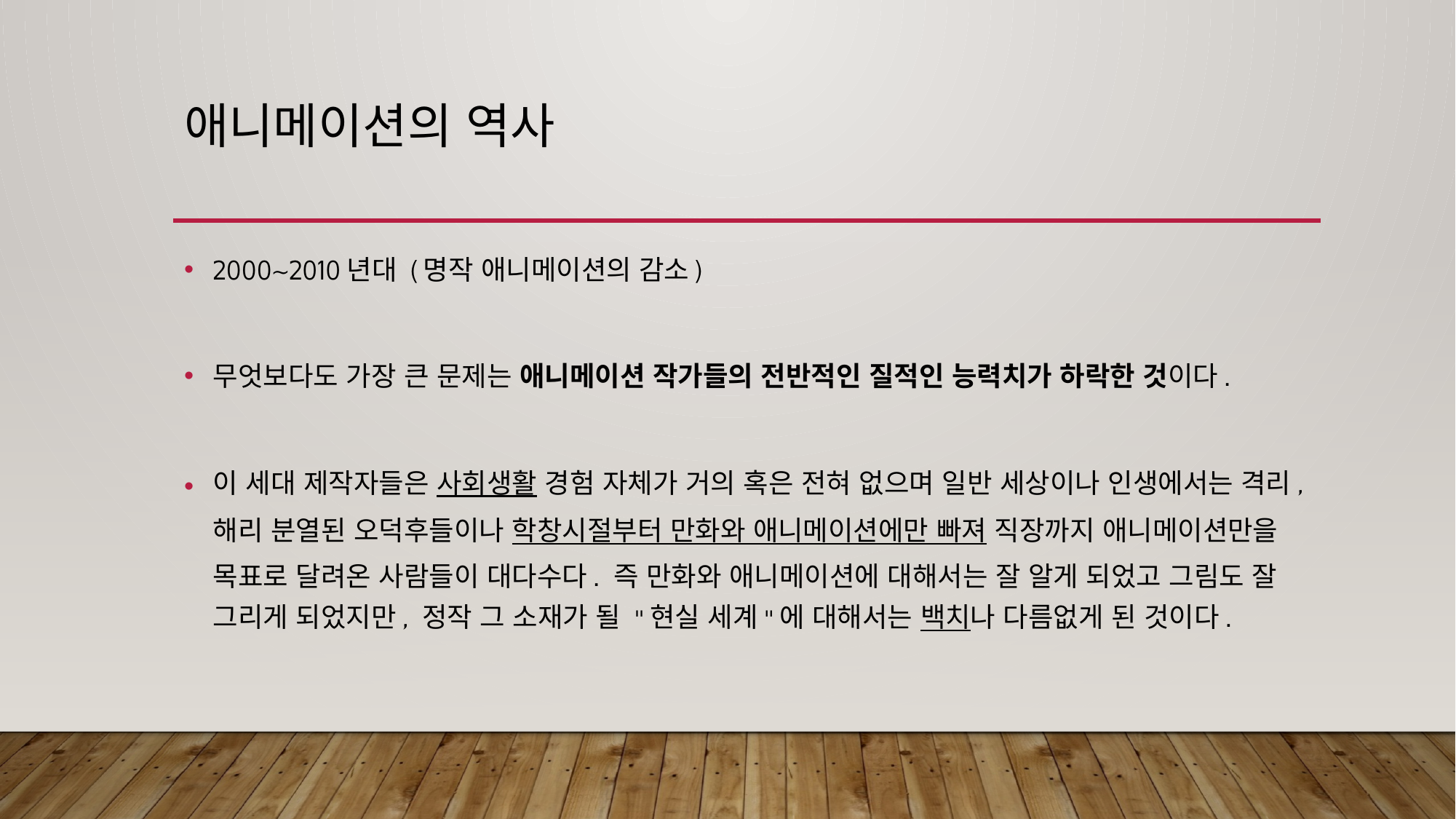

# 애니메이션의 역사
2000~2010년대 (명작 애니메이션의 감소)

무엇보다도 가장 큰 문제는 애니메이션 작가들의 전반적인 질적인 능력치가 하락한 것이다.

이 세대 제작자들은 사회생활 경험 자체가 거의 혹은 전혀 없으며 일반 세상이나 인생에서는 격리, 해리 분열된 오덕후들이나 학창시절부터 만화와 애니메이션에만 빠져 직장까지 애니메이션만을 목표로 달려온 사람들이 대다수다. 즉 만화와 애니메이션에 대해서는 잘 알게 되었고 그림도 잘 그리게 되었지만, 정작 그 소재가 될 "현실 세계"에 대해서는 백치나 다름없게 된 것이다.